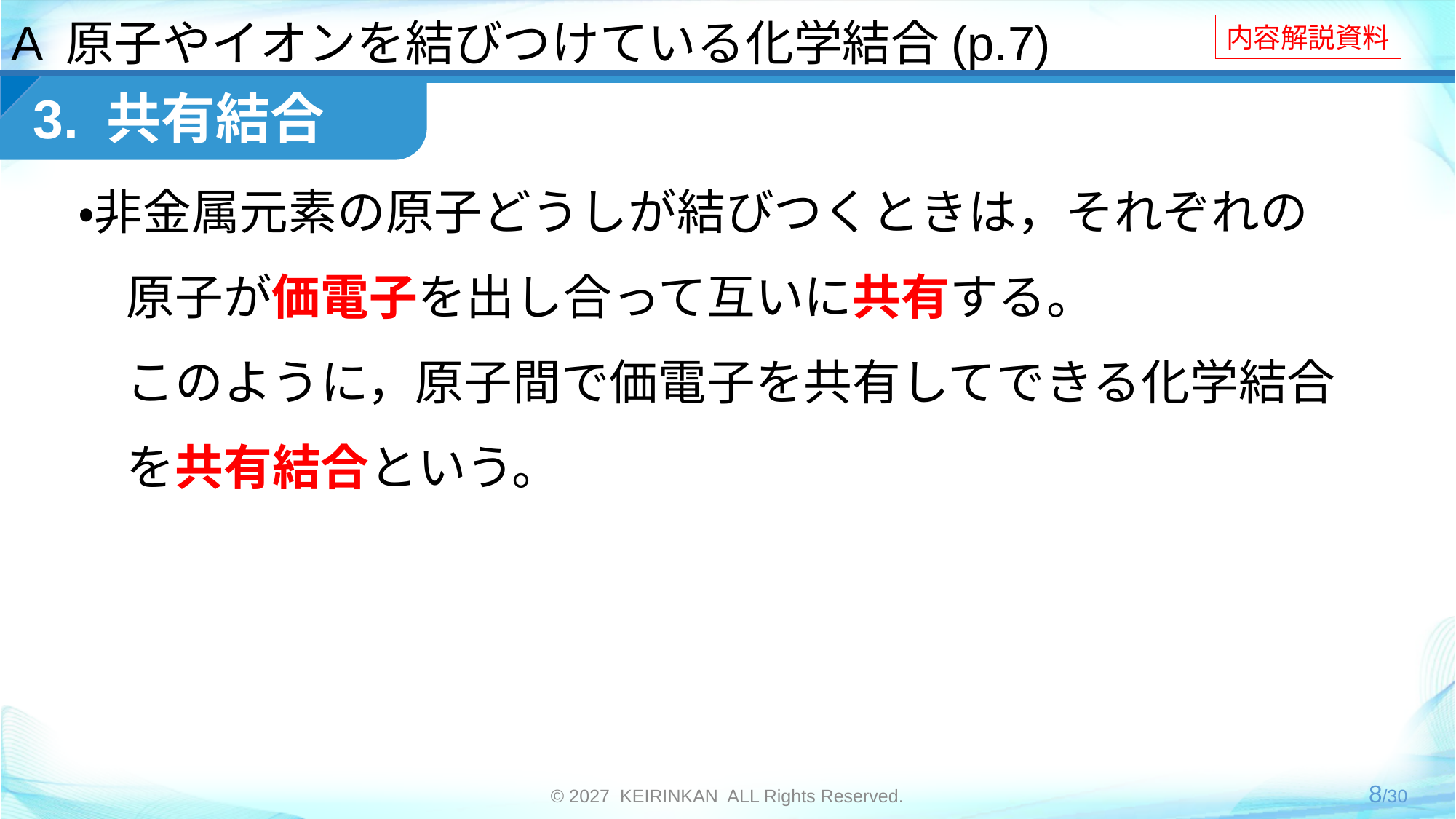

A 原子やイオンを結びつけている化学結合(p.7)

 3. 共有結合
・非金属元素の原子どうしが結びつくときは，それぞれの
　原子が価電子を出し合って互いに共有する。
　このように，原子間で価電子を共有してできる化学結合
　を共有結合という。